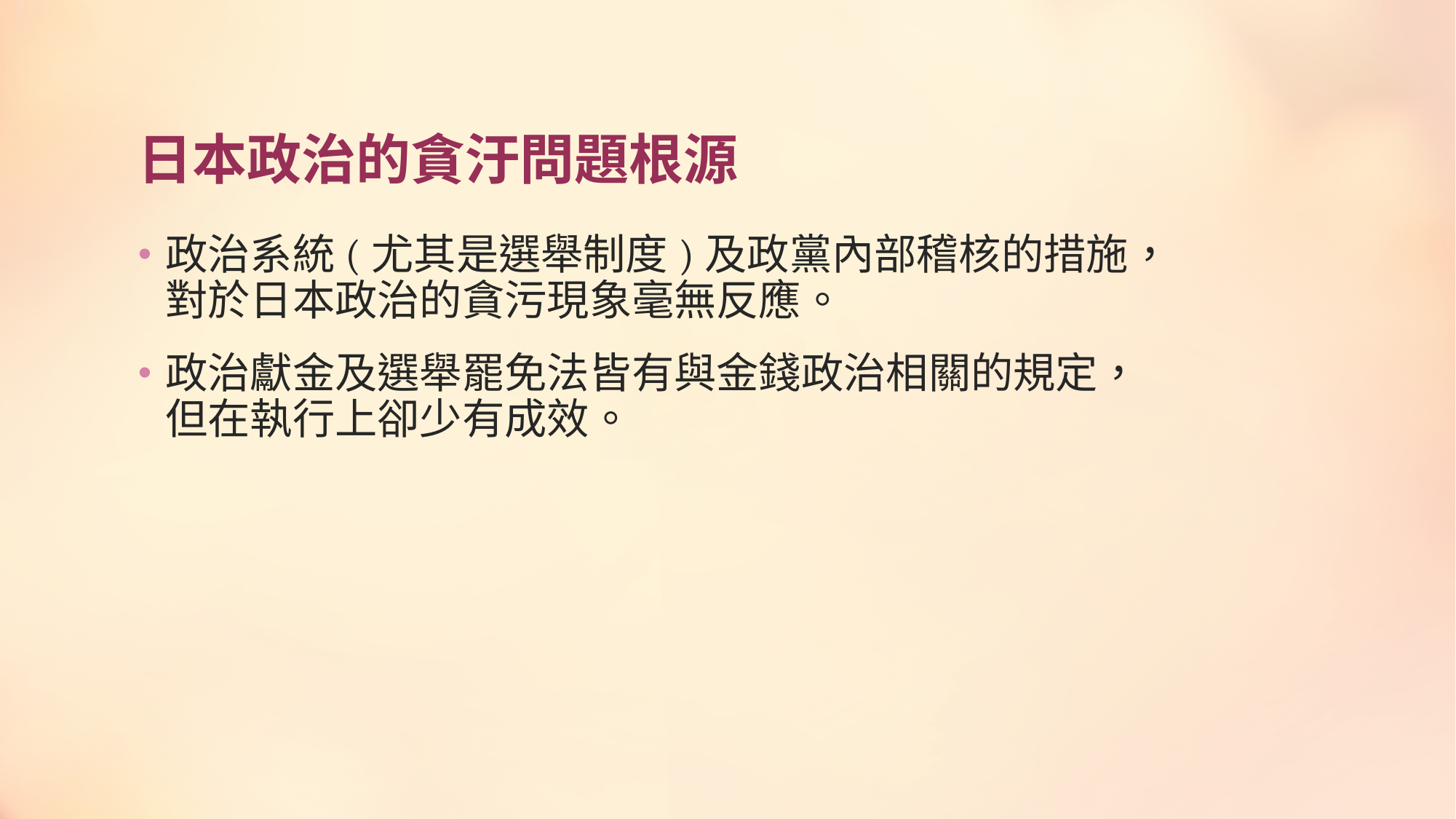

# 日本政治的貪汙問題根源
政治系統(尤其是選舉制度)及政黨內部稽核的措施，
對於日本政治的貪污現象毫無反應。
政治獻金及選舉罷免法皆有與金錢政治相關的規定，
但在執行上卻少有成效。